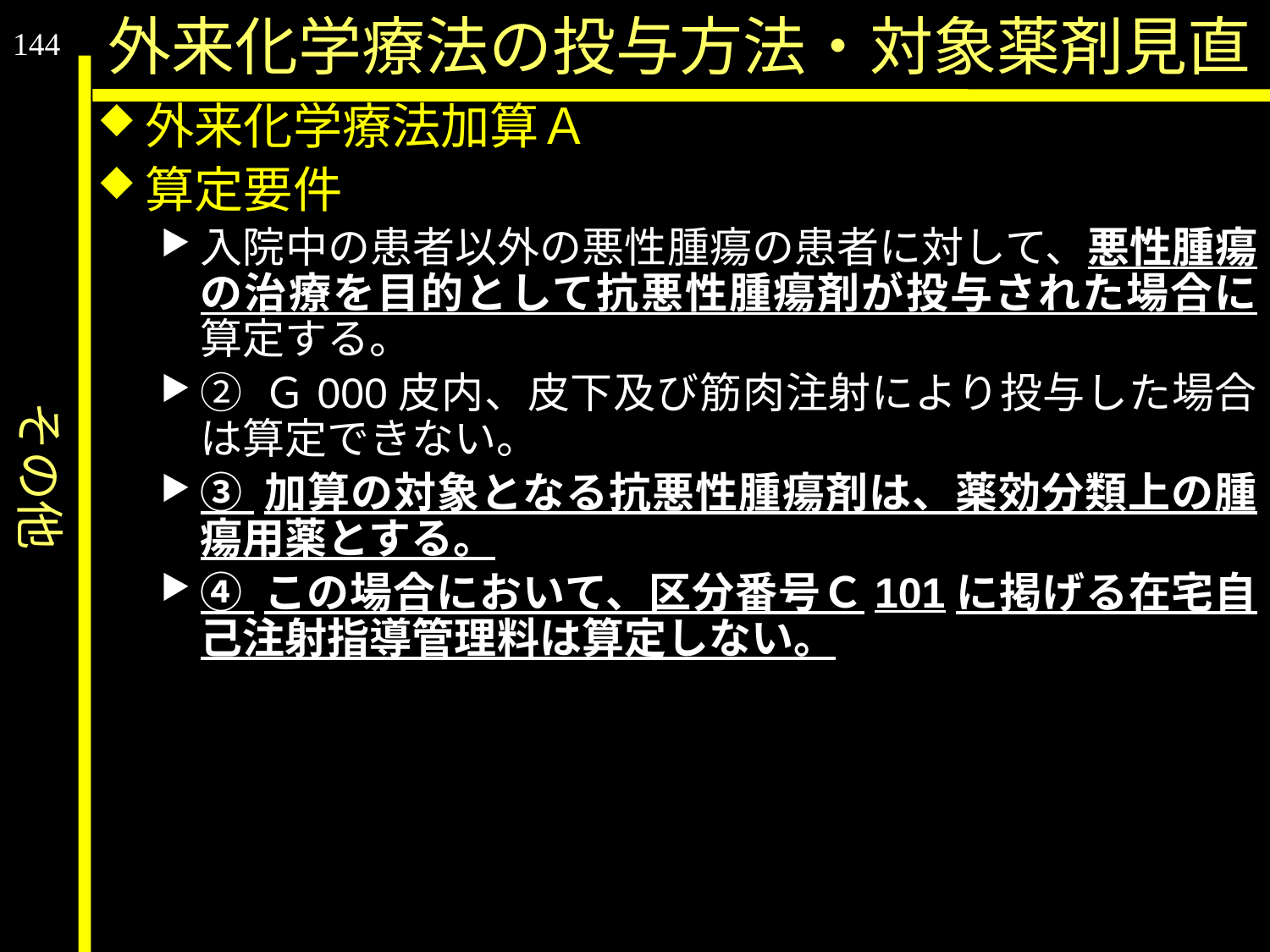

その他
外来化学療法の投与方法・対象薬剤見直
144

外来化学療法加算Ａ
算定要件
入院中の患者以外の悪性腫瘍の患者に対して、悪性腫瘍の治療を目的として抗悪性腫瘍剤が投与された場合に算定する。
② Ｇ000皮内、皮下及び筋肉注射により投与した場合は算定できない。
③ 加算の対象となる抗悪性腫瘍剤は、薬効分類上の腫瘍用薬とする。
④ この場合において、区分番号Ｃ101に掲げる在宅自己注射指導管理料は算定しない。